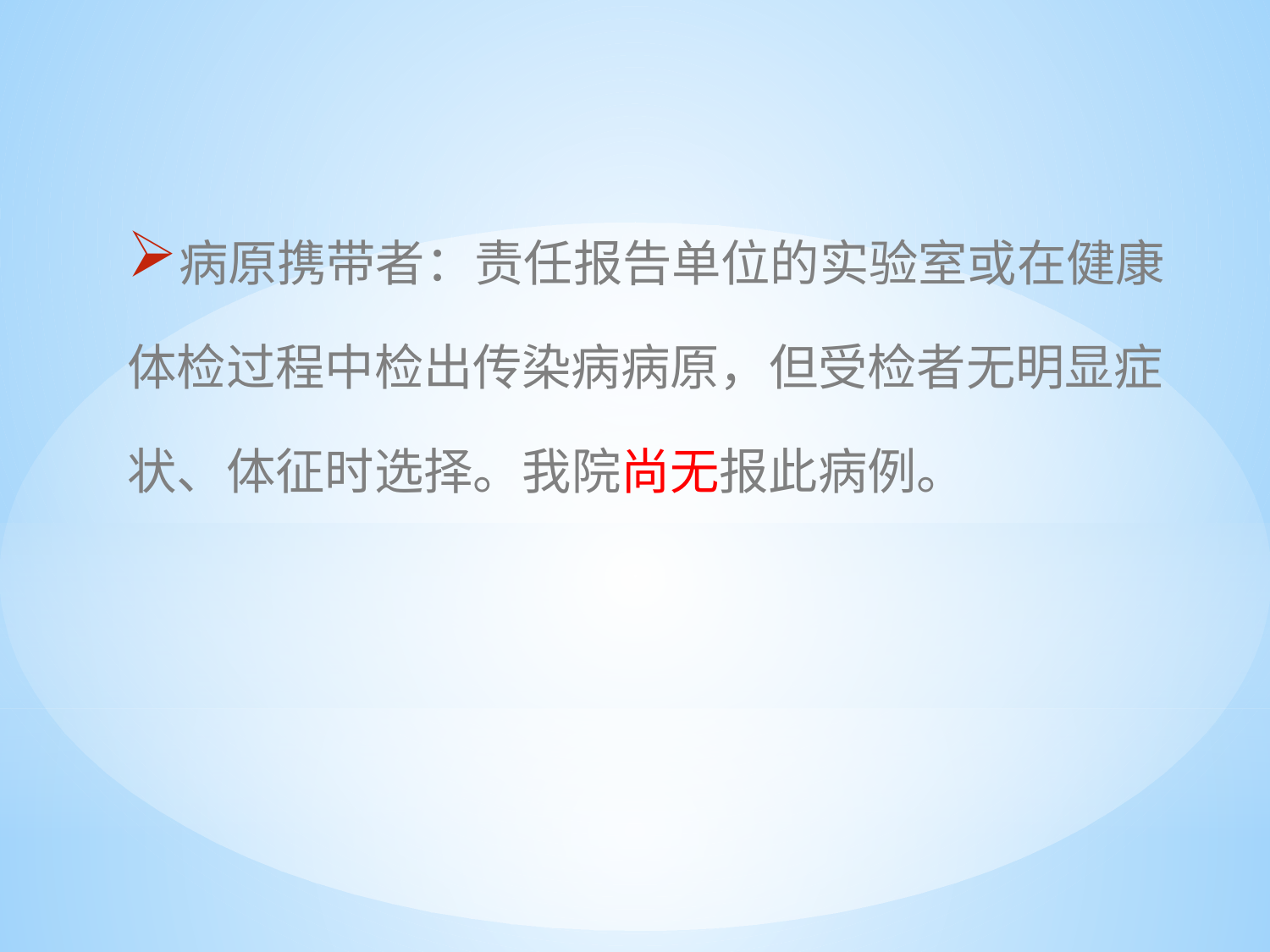

病原携带者：责任报告单位的实验室或在健康

体检过程中检出传染病病原，但受检者无明显症

状、体征时选择。我院尚无报此病例。